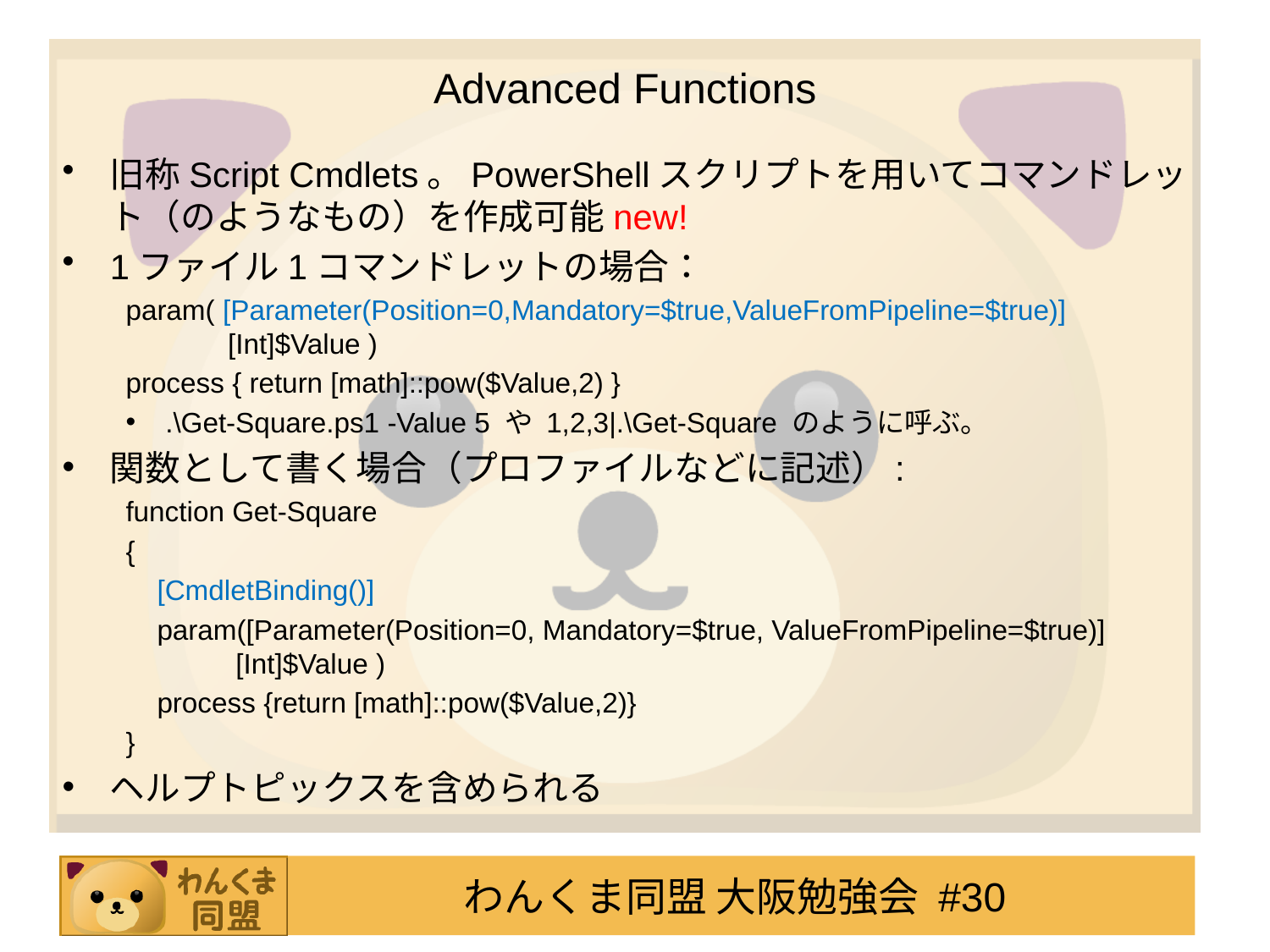

# Advanced Functions
旧称Script Cmdlets。PowerShellスクリプトを用いてコマンドレット（のようなもの）を作成可能new!
1ファイル1コマンドレットの場合：
param( [Parameter(Position=0,Mandatory=$true,ValueFromPipeline=$true)]
        [Int]$Value )
process { return [math]::pow($Value,2) }
.\Get-Square.ps1 -Value 5 や 1,2,3|.\Get-Square のように呼ぶ。
関数として書く場合（プロファイルなどに記述）:
function Get-Square
{
    [CmdletBinding()]
    param([Parameter(Position=0, Mandatory=$true, ValueFromPipeline=$true)]
         [Int]$Value )
    process {return [math]::pow($Value,2)}
}
ヘルプトピックスを含められる